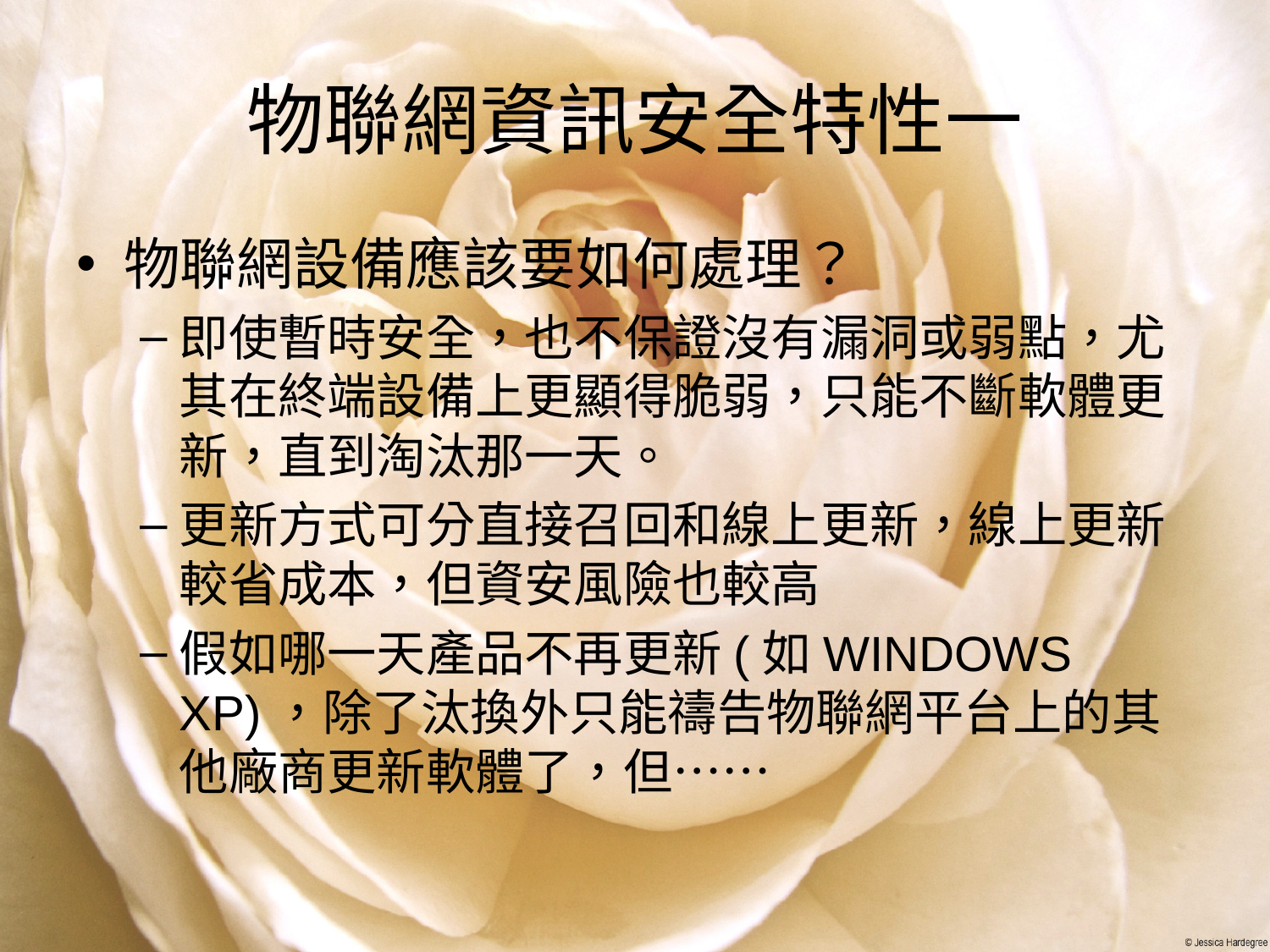

# 物聯網資訊安全特性一
物聯網設備應該要如何處理？
即使暫時安全，也不保證沒有漏洞或弱點，尤其在終端設備上更顯得脆弱，只能不斷軟體更新，直到淘汰那一天。
更新方式可分直接召回和線上更新，線上更新較省成本，但資安風險也較高
假如哪一天產品不再更新(如WINDOWS XP)，除了汰換外只能禱告物聯網平台上的其他廠商更新軟體了，但……